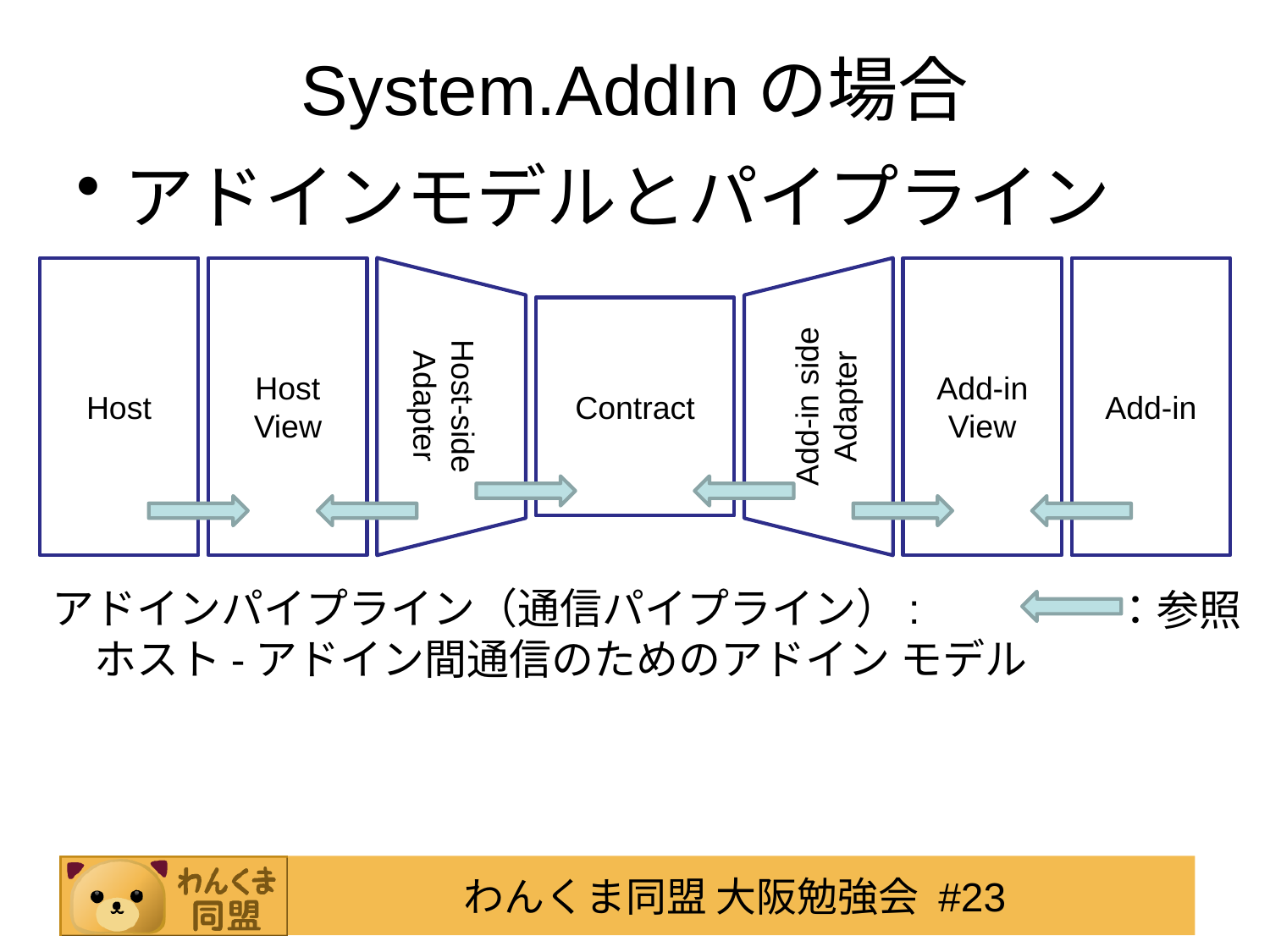

# System.AddInの場合
アドインモデルとパイプライン
Host
Host
View
Add-in
View
Add-in
Contract
Host-side
Adapter
Add-in side
Adapter

アドインパイプライン（通信パイプライン）:
　ホスト-アドイン間通信のためのアドイン モデル
：参照